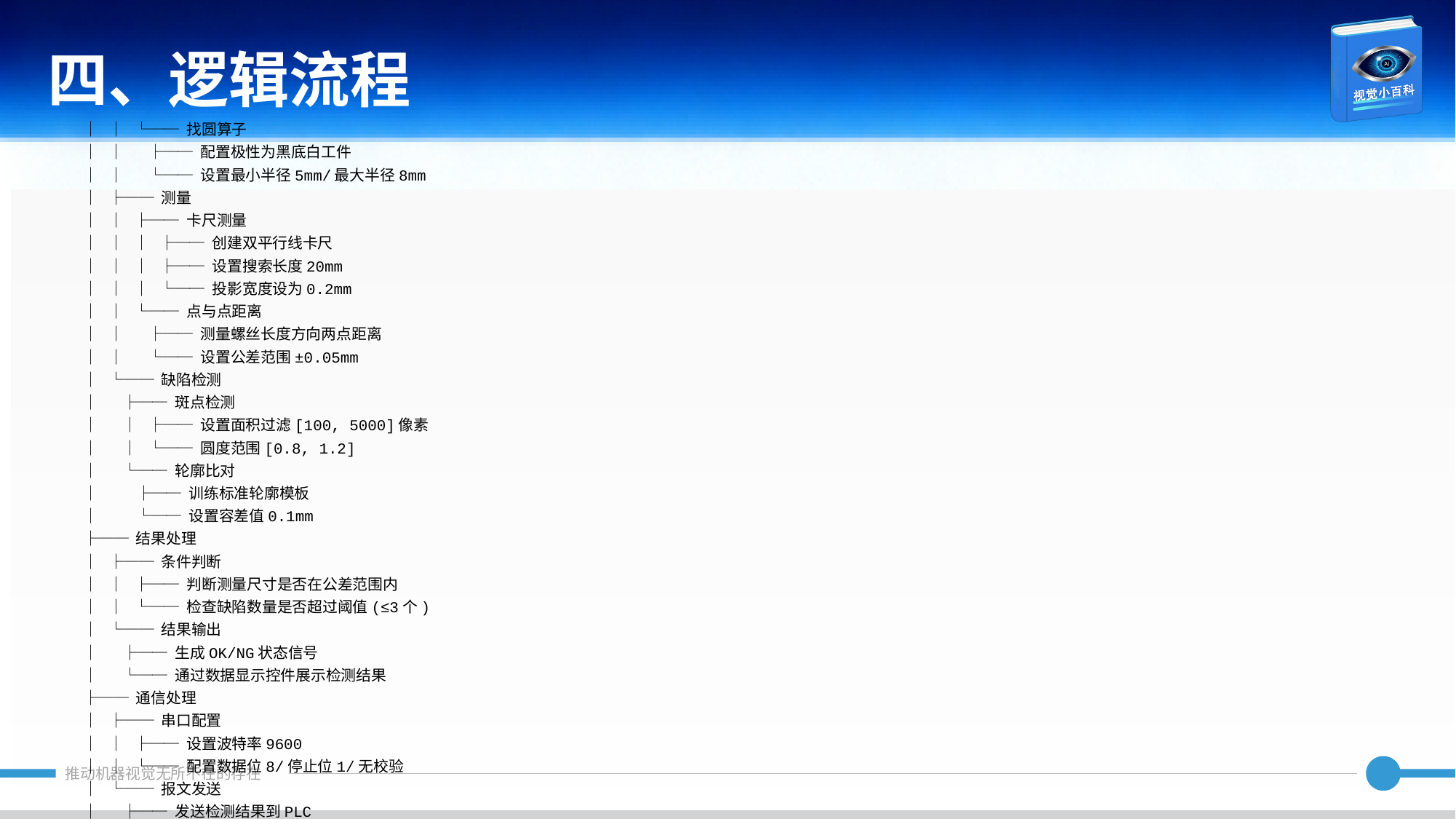

四、逻辑流程

│   │   └── 找圆算子
│   │       ├── 配置极性为黑底白工件
│   │       └── 设置最小半径5mm/最大半径8mm
│   ├── 测量
│   │   ├── 卡尺测量
│   │   │   ├── 创建双平行线卡尺
│   │   │   ├── 设置搜索长度20mm
│   │   │   └── 投影宽度设为0.2mm
│   │   └── 点与点距离
│   │       ├── 测量螺丝长度方向两点距离
│   │       └── 设置公差范围±0.05mm
│   └── 缺陷检测
│       ├── 斑点检测
│       │   ├── 设置面积过滤[100, 5000]像素
│       │   └── 圆度范围[0.8, 1.2]
│       └── 轮廓比对
│           ├── 训练标准轮廓模板
│           └── 设置容差值0.1mm
├── 结果处理
│   ├── 条件判断
│   │   ├── 判断测量尺寸是否在公差范围内
│   │   └── 检查缺陷数量是否超过阈值(≤3个)
│   └── 结果输出
│       ├── 生成OK/NG状态信号
│       └── 通过数据显示控件展示检测结果
├── 通信处理
│   ├── 串口配置
│   │   ├── 设置波特率9600
│   │   └── 配置数据位8/停止位1/无校验
│   └── 报文发送
│       ├── 发送检测结果到PLC
│       └── 格式: [产品ID][OK/NG][测量值]
└── 统计处理
    ├── 统计功能
    │   ├── 记录总检测数量
    │   ├── 统计OK/NG数量
    │   └── 计算实时良率
    └── 数据存储
        ├── 保存检测图像到指定路径
        └── 导出统计报表(CSV格式)
10